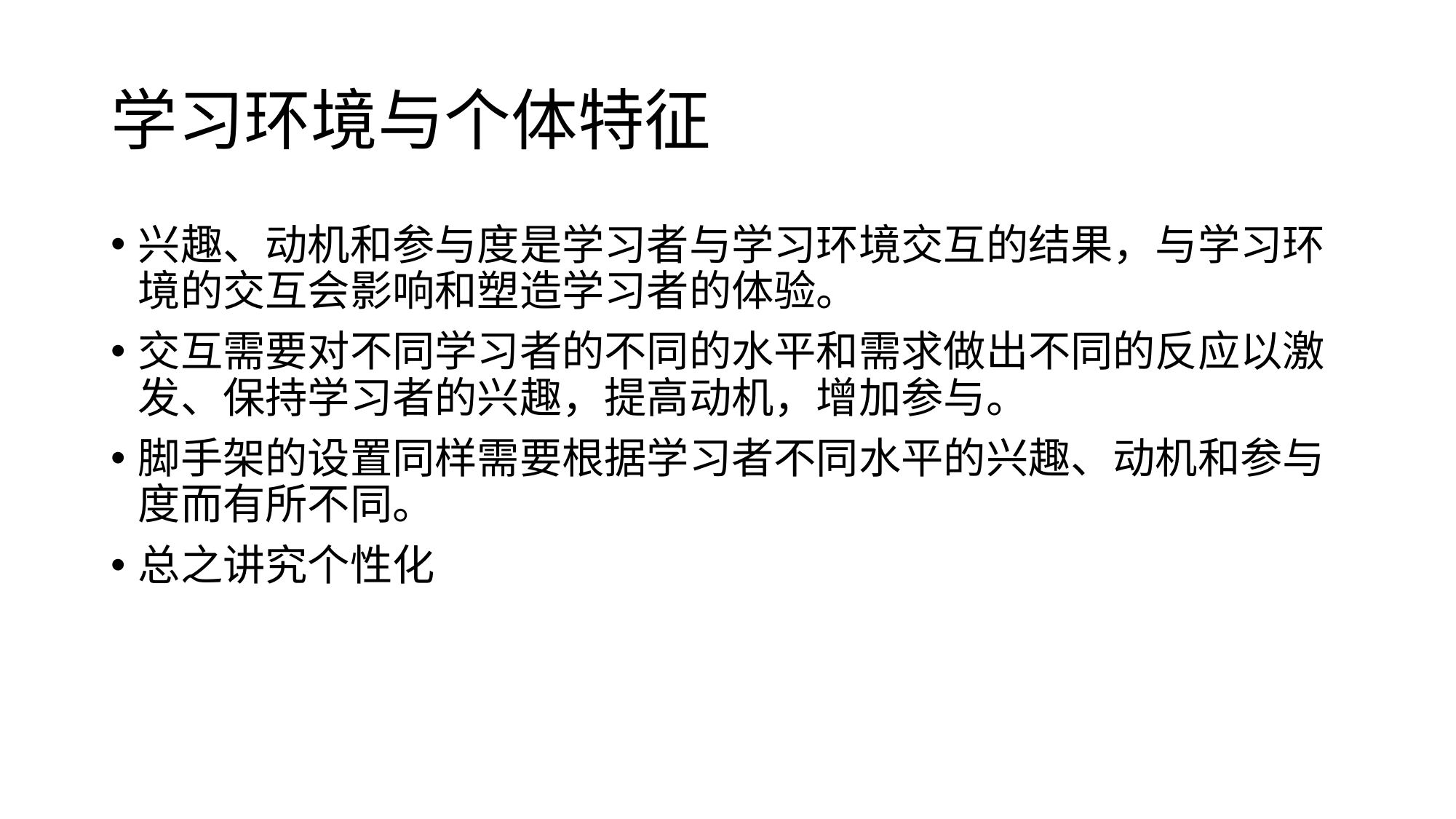

# 学习环境与个体特征
兴趣、动机和参与度是学习者与学习环境交互的结果，与学习环境的交互会影响和塑造学习者的体验。
交互需要对不同学习者的不同的水平和需求做出不同的反应以激发、保持学习者的兴趣，提高动机，增加参与。
脚手架的设置同样需要根据学习者不同水平的兴趣、动机和参与度而有所不同。
总之讲究个性化